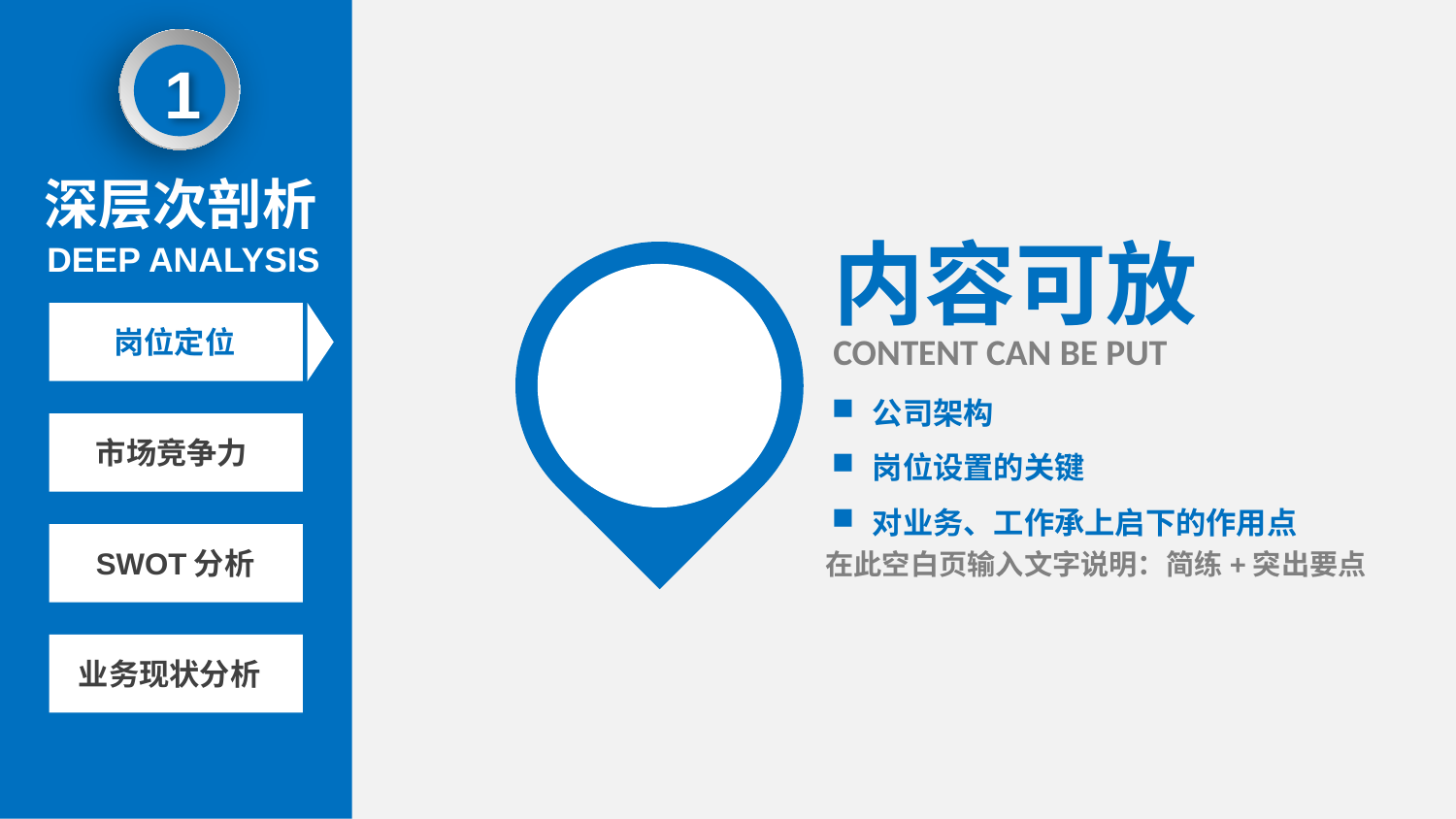

1
深层次剖析
内容可放

DEEP ANALYSIS

岗位定位
CONTENT CAN BE PUT

公司架构
岗位设置的关键
对业务、工作承上启下的作用点

市场竞争力

SWOT分析
在此空白页输入文字说明：简练+突出要点

业务现状分析